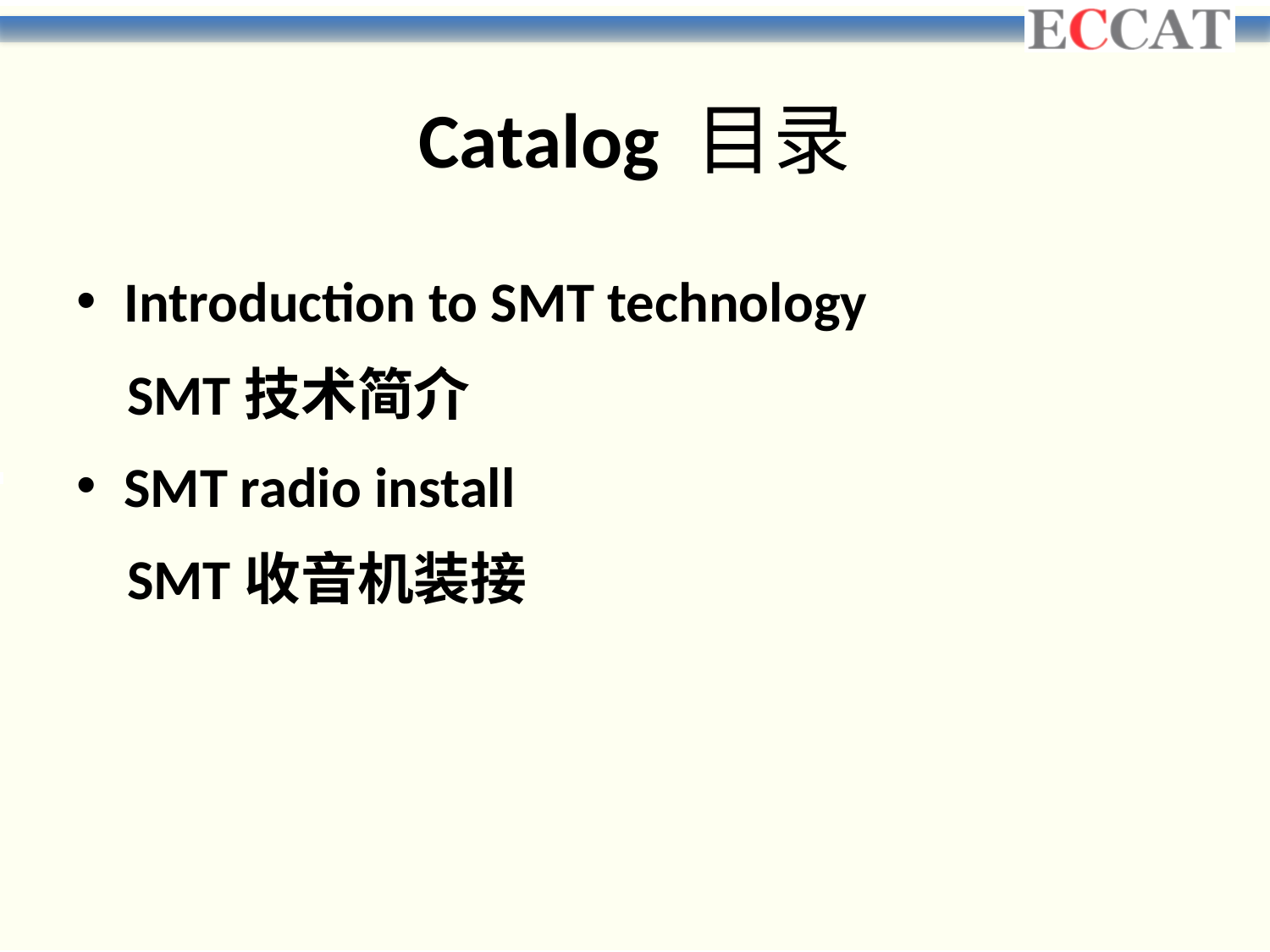

# Catalog 目录
Introduction to SMT technology
    SMT技术简介
SMT radio install
    SMT收音机装接